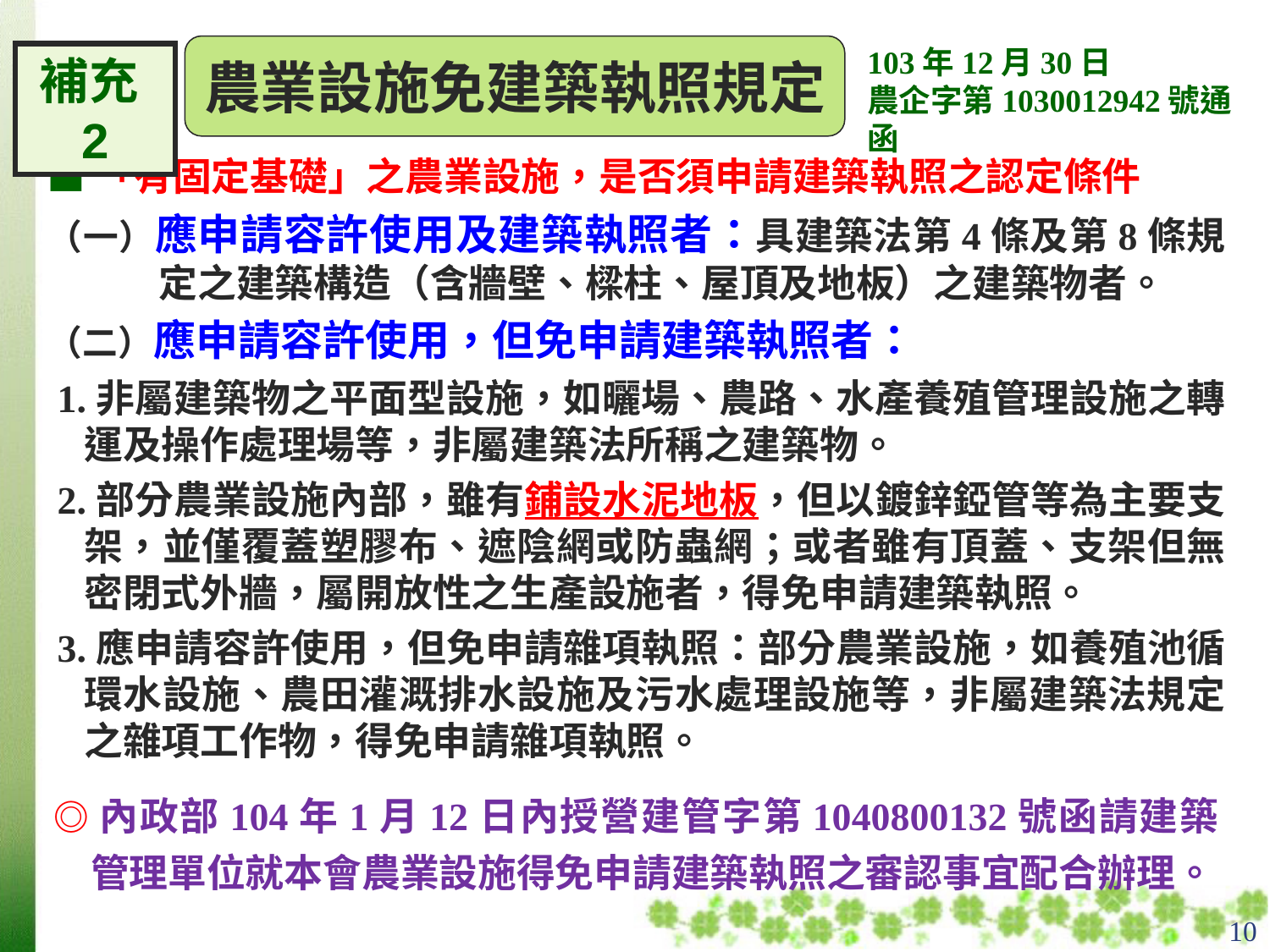

農業設施免建築執照規定
103年12月30日
農企字第1030012942號通函
補充2
■「有固定基礎」之農業設施，是否須申請建築執照之認定條件
（一）應申請容許使用及建築執照者：具建築法第4條及第8條規定之建築構造（含牆壁、樑柱、屋頂及地板）之建築物者。
（二）應申請容許使用，但免申請建築執照者：
 1.非屬建築物之平面型設施，如曬場、農路、水產養殖管理設施之轉運及操作處理場等，非屬建築法所稱之建築物。
 2.部分農業設施內部，雖有鋪設水泥地板，但以鍍鋅錏管等為主要支架，並僅覆蓋塑膠布、遮陰網或防蟲網；或者雖有頂蓋、支架但無密閉式外牆，屬開放性之生產設施者，得免申請建築執照。
 3.應申請容許使用，但免申請雜項執照：部分農業設施，如養殖池循環水設施、農田灌溉排水設施及污水處理設施等，非屬建築法規定之雜項工作物，得免申請雜項執照。
◎內政部104年1月12日內授營建管字第1040800132號函請建築管理單位就本會農業設施得免申請建築執照之審認事宜配合辦理。
10